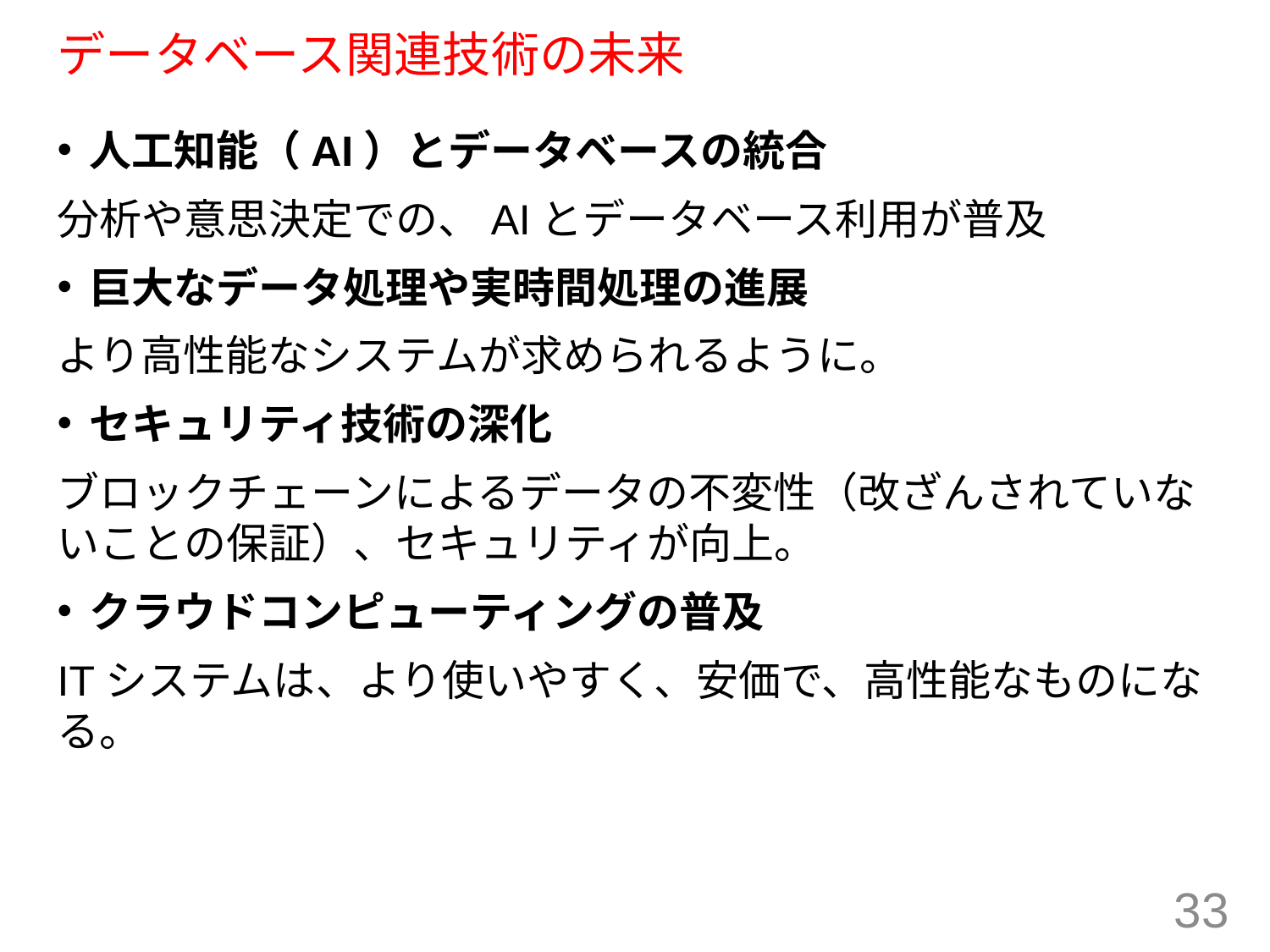

# データベース関連技術の未来
人工知能（AI）とデータベースの統合
分析や意思決定での、AIとデータベース利用が普及
巨大なデータ処理や実時間処理の進展
より高性能なシステムが求められるように。
セキュリティ技術の深化
ブロックチェーンによるデータの不変性（改ざんされていないことの保証）、セキュリティが向上。
クラウドコンピューティングの普及
ITシステムは、より使いやすく、安価で、高性能なものになる。
33